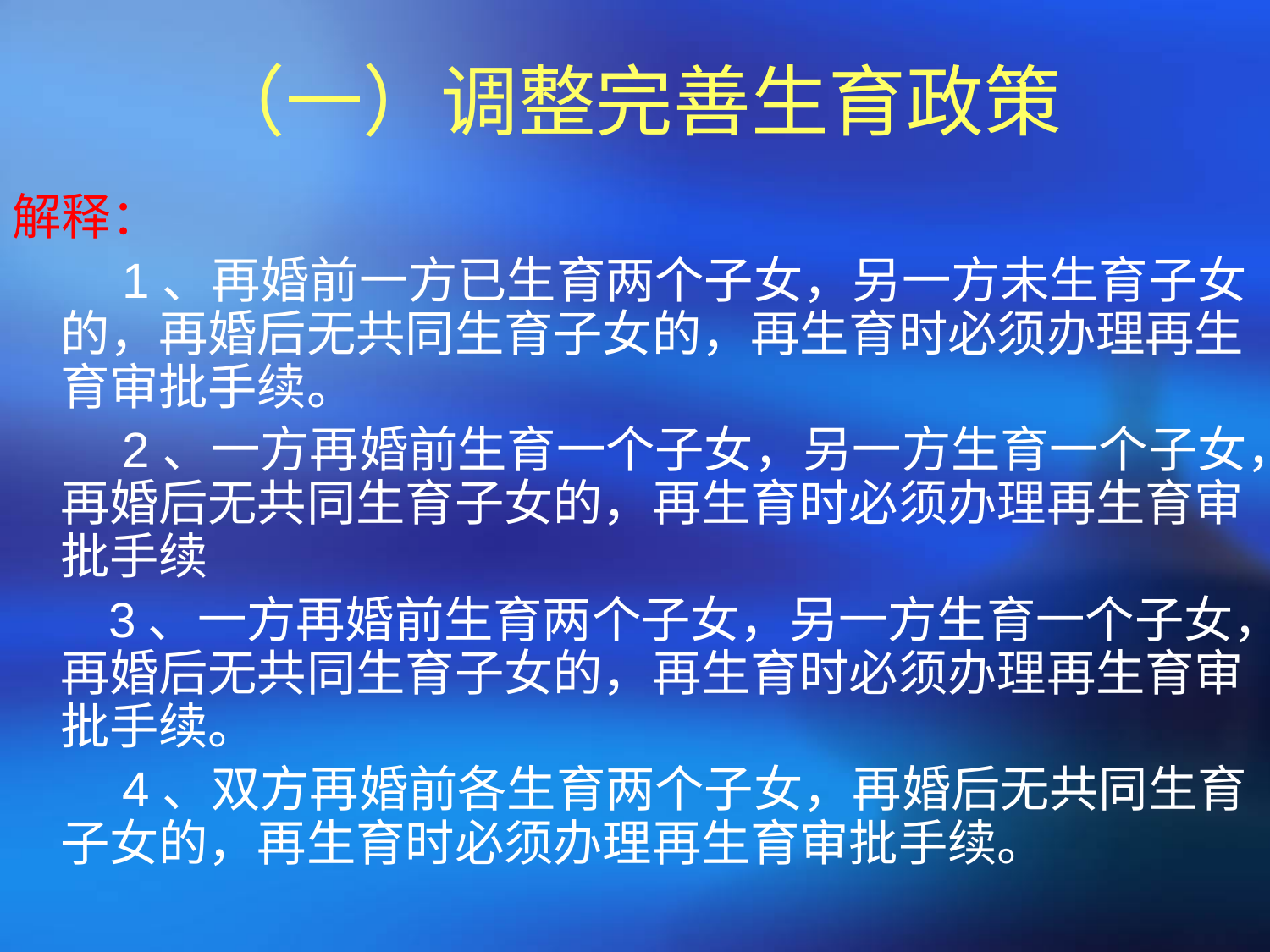

# （一）调整完善生育政策
解释：
        1、再婚前一方已生育两个子女，另一方未生育子女的，再婚后无共同生育子女的，再生育时必须办理再生育审批手续。
        2、一方再婚前生育一个子女，另一方生育一个子女，再婚后无共同生育子女的，再生育时必须办理再生育审批手续
       3、一方再婚前生育两个子女，另一方生育一个子女，再婚后无共同生育子女的，再生育时必须办理再生育审批手续。
        4、双方再婚前各生育两个子女，再婚后无共同生育子女的，再生育时必须办理再生育审批手续。